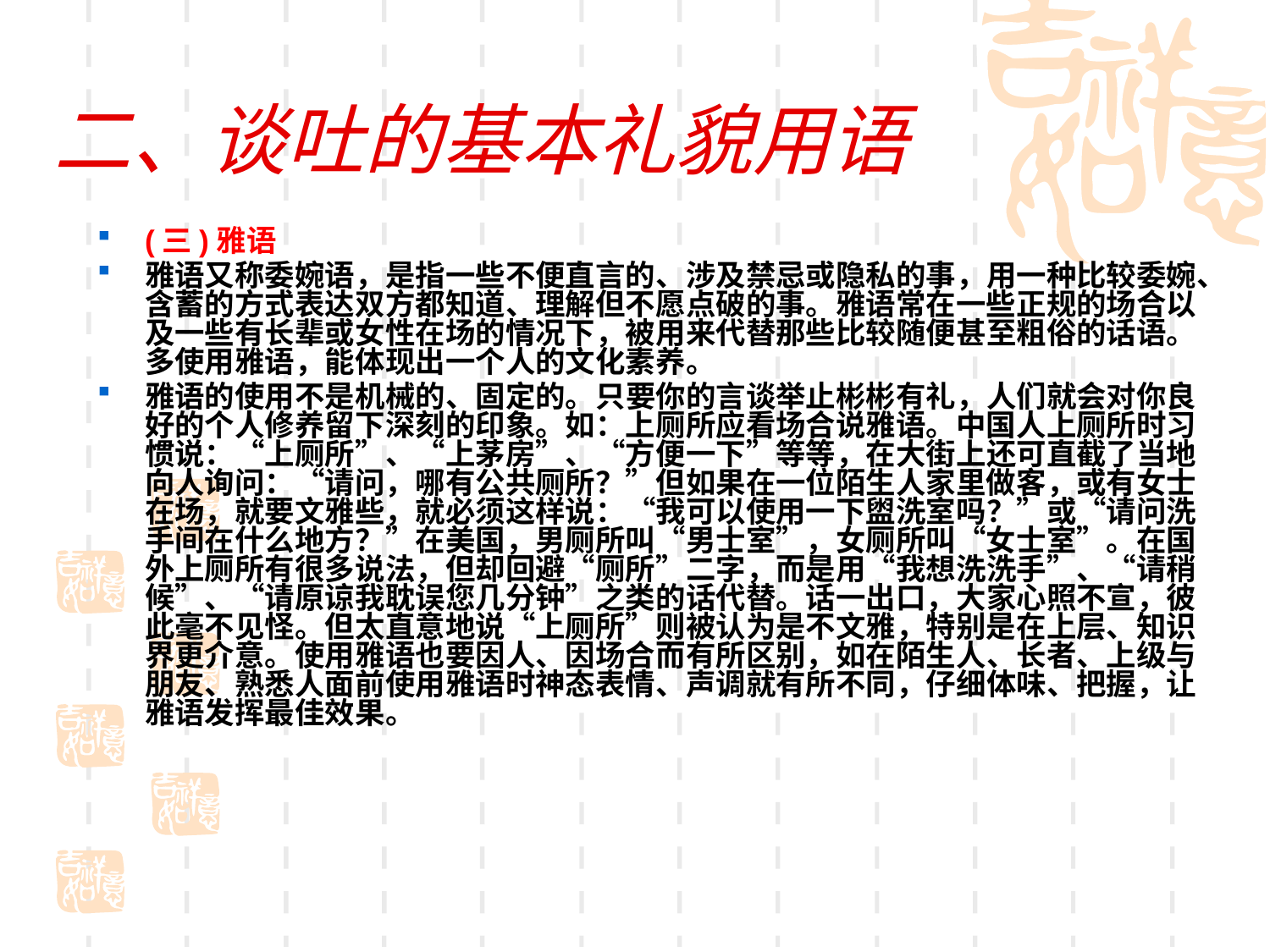

# 二、谈吐的基本礼貌用语
(三)雅语
雅语又称委婉语，是指一些不便直言的、涉及禁忌或隐私的事，用一种比较委婉、含蓄的方式表达双方都知道、理解但不愿点破的事。雅语常在一些正规的场合以及一些有长辈或女性在场的情况下，被用来代替那些比较随便甚至粗俗的话语。多使用雅语，能体现出一个人的文化素养。
雅语的使用不是机械的、固定的。只要你的言谈举止彬彬有礼，人们就会对你良好的个人修养留下深刻的印象。如：上厕所应看场合说雅语。中国人上厕所时习惯说：“上厕所”、“上茅房”、“方便一下”等等，在大街上还可直截了当地向人询问：“请问，哪有公共厕所？”但如果在一位陌生人家里做客，或有女士在场，就要文雅些，就必须这样说：“我可以使用一下盥洗室吗？”或“请问洗手间在什么地方？”在美国，男厕所叫“男士室”，女厕所叫“女士室”。在国外上厕所有很多说法，但却回避“厕所”二字，而是用“我想洗洗手”、“请稍候”、“请原谅我耽误您几分钟”之类的话代替。话一出口，大家心照不宣，彼此毫不见怪。但太直意地说“上厕所”则被认为是不文雅，特别是在上层、知识界更介意。使用雅语也要因人、因场合而有所区别，如在陌生人、长者、上级与朋友、熟悉人面前使用雅语时神态表情、声调就有所不同，仔细体味、把握，让雅语发挥最佳效果。